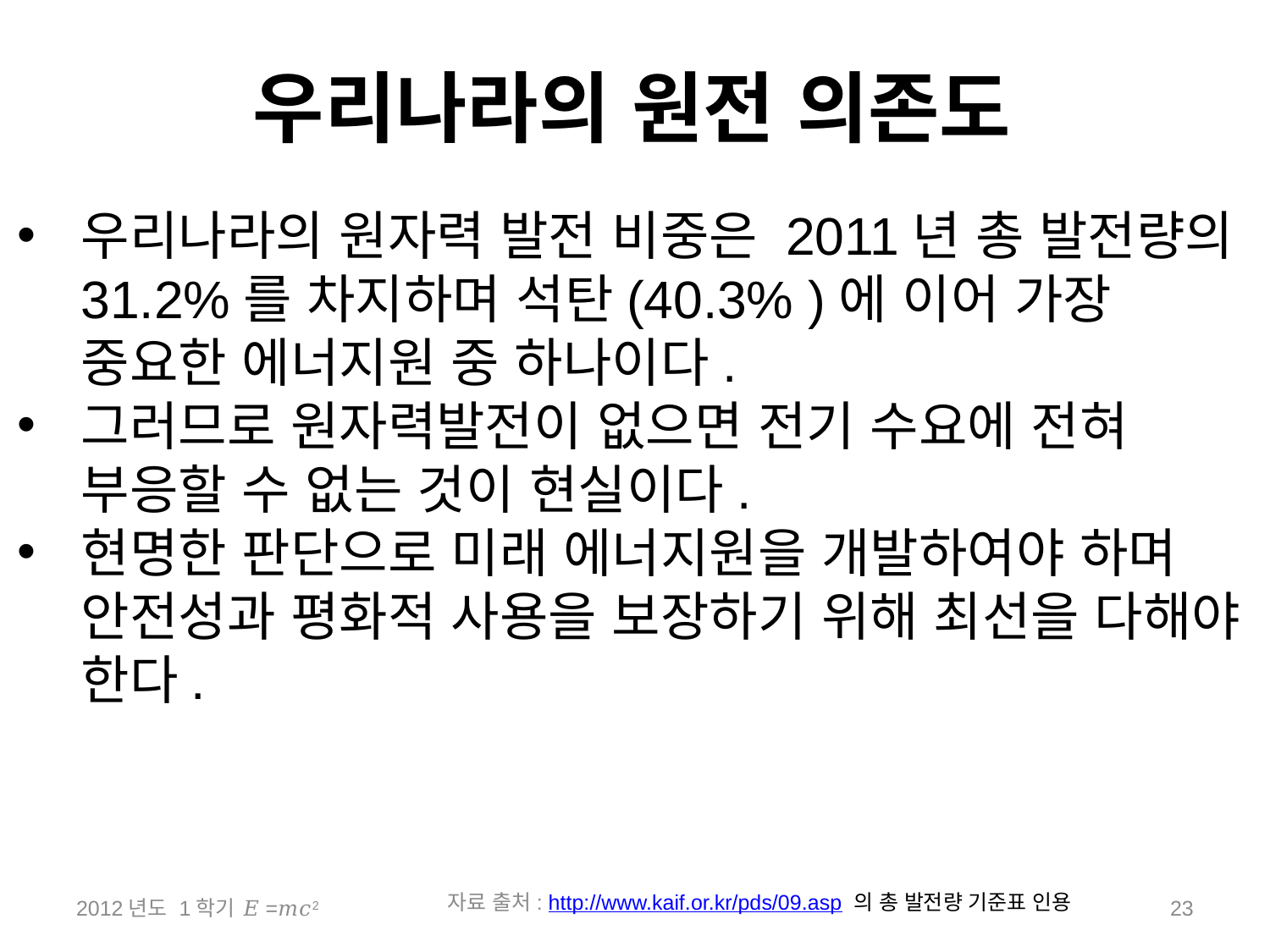

# 우리나라의 원전 의존도
우리나라의 원자력 발전 비중은 2011년 총 발전량의 31.2%를 차지하며 석탄(40.3% )에 이어 가장 중요한 에너지원 중 하나이다.
그러므로 원자력발전이 없으면 전기 수요에 전혀 부응할 수 없는 것이 현실이다.
현명한 판단으로 미래 에너지원을 개발하여야 하며 안전성과 평화적 사용을 보장하기 위해 최선을 다해야 한다.
자료 출처: http://www.kaif.or.kr/pds/09.asp 의 총 발전량 기준표 인용
2012년도 1학기 𝐸=𝑚𝑐2
23